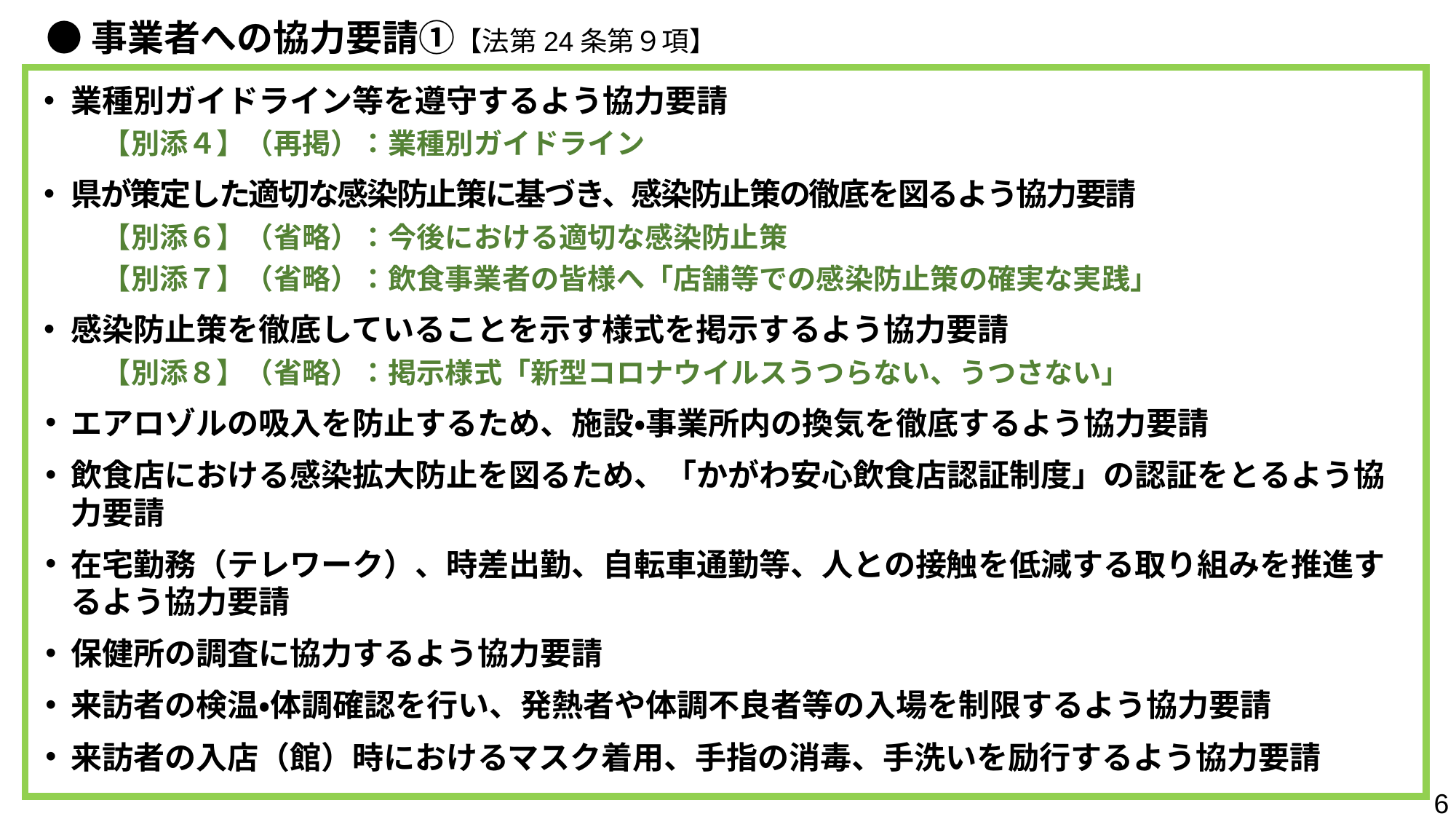

# ●事業者への協力要請①【法第24条第９項】

業種別ガイドライン等を遵守するよう協力要請
　【別添４】（再掲）：業種別ガイドライン
県が策定した適切な感染防止策に基づき、感染防止策の徹底を図るよう協力要請
　【別添６】（省略）：今後における適切な感染防止策
　【別添７】（省略）：飲食事業者の皆様へ「店舗等での感染防止策の確実な実践」
感染防止策を徹底していることを示す様式を掲示するよう協力要請
　【別添８】（省略）：掲示様式「新型コロナウイルスうつらない、うつさない」
エアロゾルの吸入を防止するため、施設・事業所内の換気を徹底するよう協力要請
飲食店における感染拡大防止を図るため、「かがわ安心飲食店認証制度」の認証をとるよう協力要請
在宅勤務（テレワーク）、時差出勤、自転車通勤等、人との接触を低減する取り組みを推進するよう協力要請
保健所の調査に協力するよう協力要請
来訪者の検温・体調確認を行い、発熱者や体調不良者等の入場を制限するよう協力要請
来訪者の入店（館）時におけるマスク着用、手指の消毒、手洗いを励行するよう協力要請
6